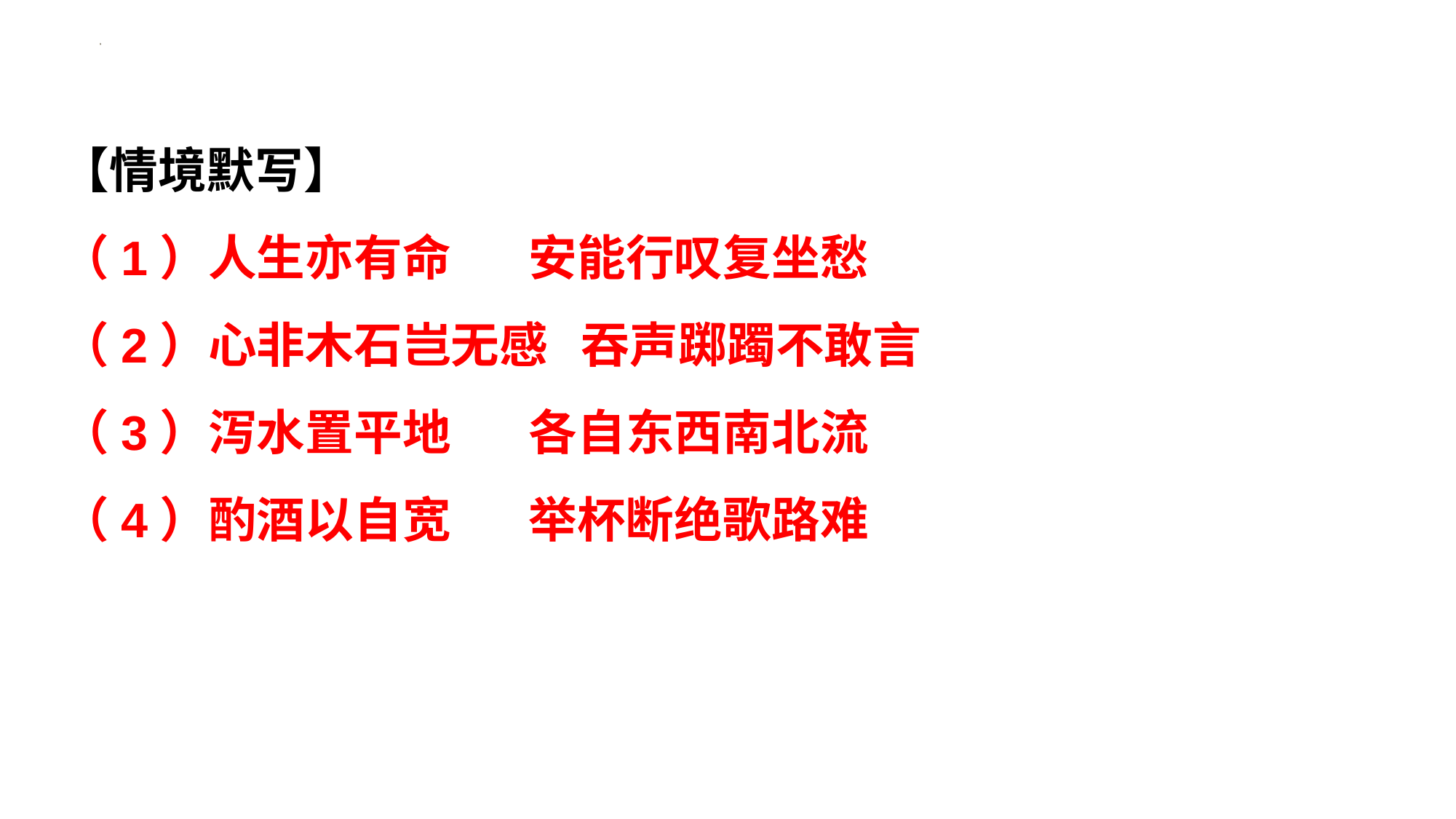

【情境默写】
（1）人生亦有命       安能行叹复坐愁
（2）心非木石岂无感   吞声踯躅不敢言
（3）泻水置平地       各自东西南北流
（4）酌酒以自宽       举杯断绝歌路难